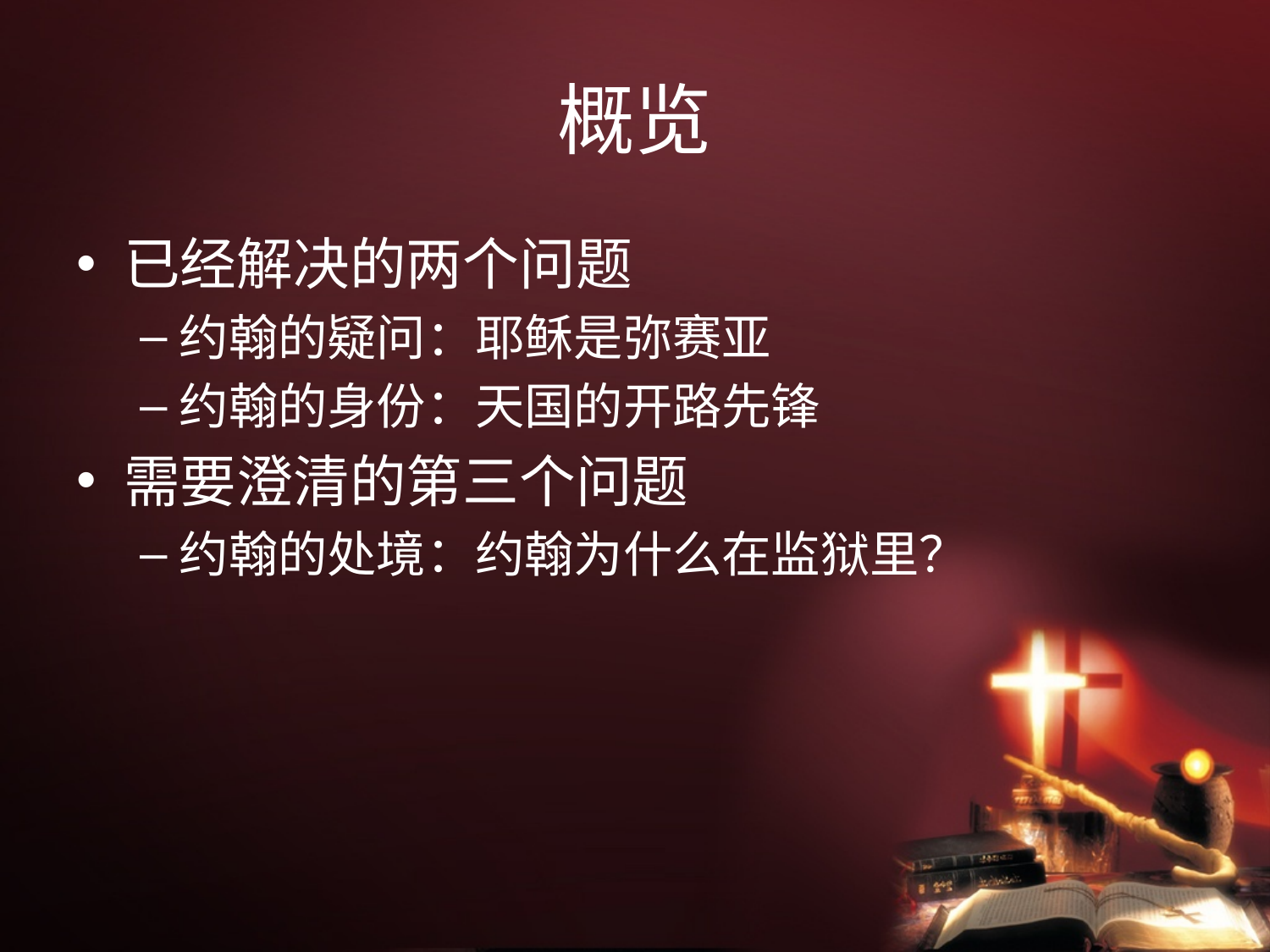

# 概览
已经解决的两个问题
约翰的疑问：耶稣是弥赛亚
约翰的身份：天国的开路先锋
需要澄清的第三个问题
约翰的处境：约翰为什么在监狱里？